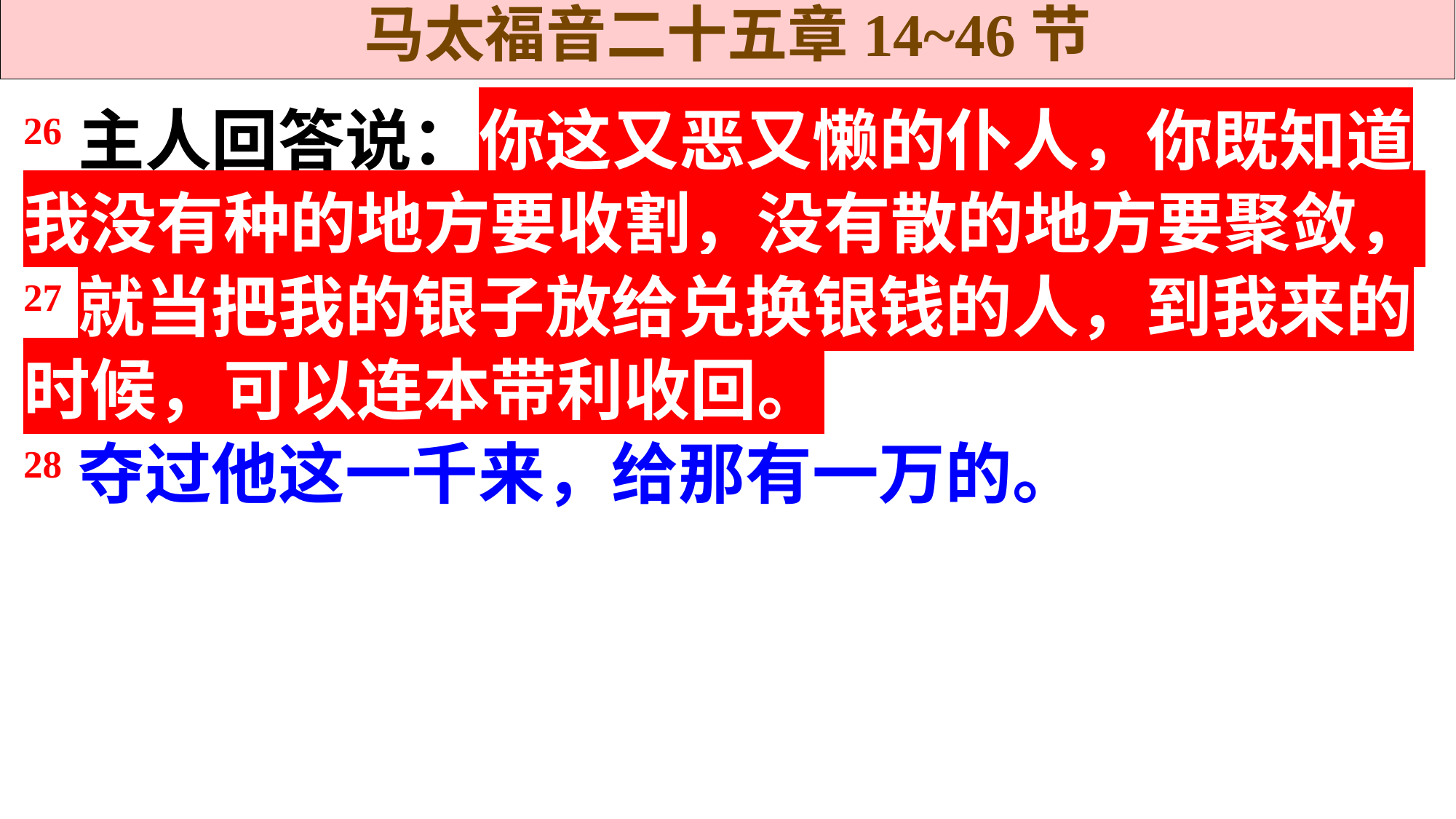

马太福音二十五章14~46节
26主人回答说：你这又恶又懒的仆人，你既知道我没有种的地方要收割，没有散的地方要聚敛，
27就当把我的银子放给兑换银钱的人，到我来的时候，可以连本带利收回。
28夺过他这一千来，给那有一万的。